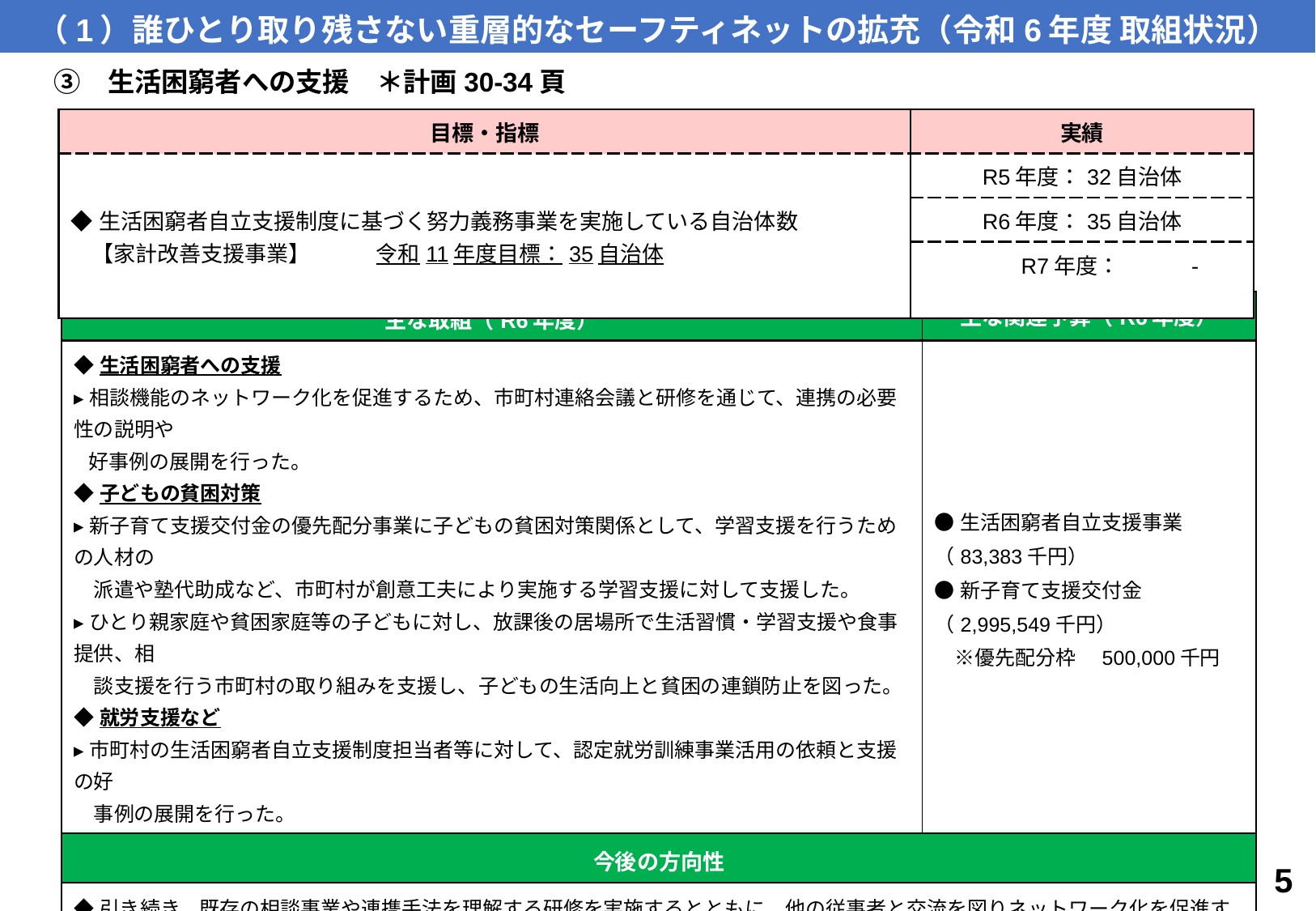

（1）誰ひとり取り残さない重層的なセーフティネットの拡充（令和6年度 取組状況）
　③　生活困窮者への支援　＊計画30-34頁
| 目標・指標 | 実績 |
| --- | --- |
| ◆生活困窮者自立支援制度に基づく努力義務事業を実施している自治体数 【家計改善支援事業】　　　令和11年度目標：35自治体 | R5年度：32自治体 |
|  | R6年度：35自治体 |
|  | R7年度：　　　- |
| 主な取組（R6年度） | 主な関連予算（R6年度） |
| --- | --- |
| ◆生活困窮者への支援 ▸相談機能のネットワーク化を促進するため、市町村連絡会議と研修を通じて、連携の必要性の説明や 好事例の展開を行った。 ◆子どもの貧困対策 ▸新子育て支援交付金の優先配分事業に子どもの貧困対策関係として、学習支援を行うための人材の 　派遣や塾代助成など、市町村が創意工夫により実施する学習支援に対して支援した。 ▸ひとり親家庭や貧困家庭等の子どもに対し、放課後の居場所で生活習慣・学習支援や食事提供、相 　談支援を行う市町村の取り組みを支援し、子どもの生活向上と貧困の連鎖防止を図った。 ◆就労支援など ▸市町村の生活困窮者自立支援制度担当者等に対して、認定就労訓練事業活用の依頼と支援の好 　事例の展開を行った。 | ●生活困窮者自立支援事業（83,383千円） ●新子育て支援交付金 （2,995,549千円） 　※優先配分枠　500,000千円 |
| 今後の方向性 |  |
| ◆引き続き、既存の相談事業や連携手法を理解する研修を実施するとともに、他の従事者と交流を図りネットワーク化を促進する。 ◆子どもの貧困対策事業を実施する市町村を増やすとともに、市町村における地域の実情に応じた子どもの貧困対策の取組を推進する。 ◆ひとり親家庭等生活向上事業のこどもの生活・学習支援事業の実施を通じてひとり親家庭の子どもの生活・学習支援を推進する。 |  |
5